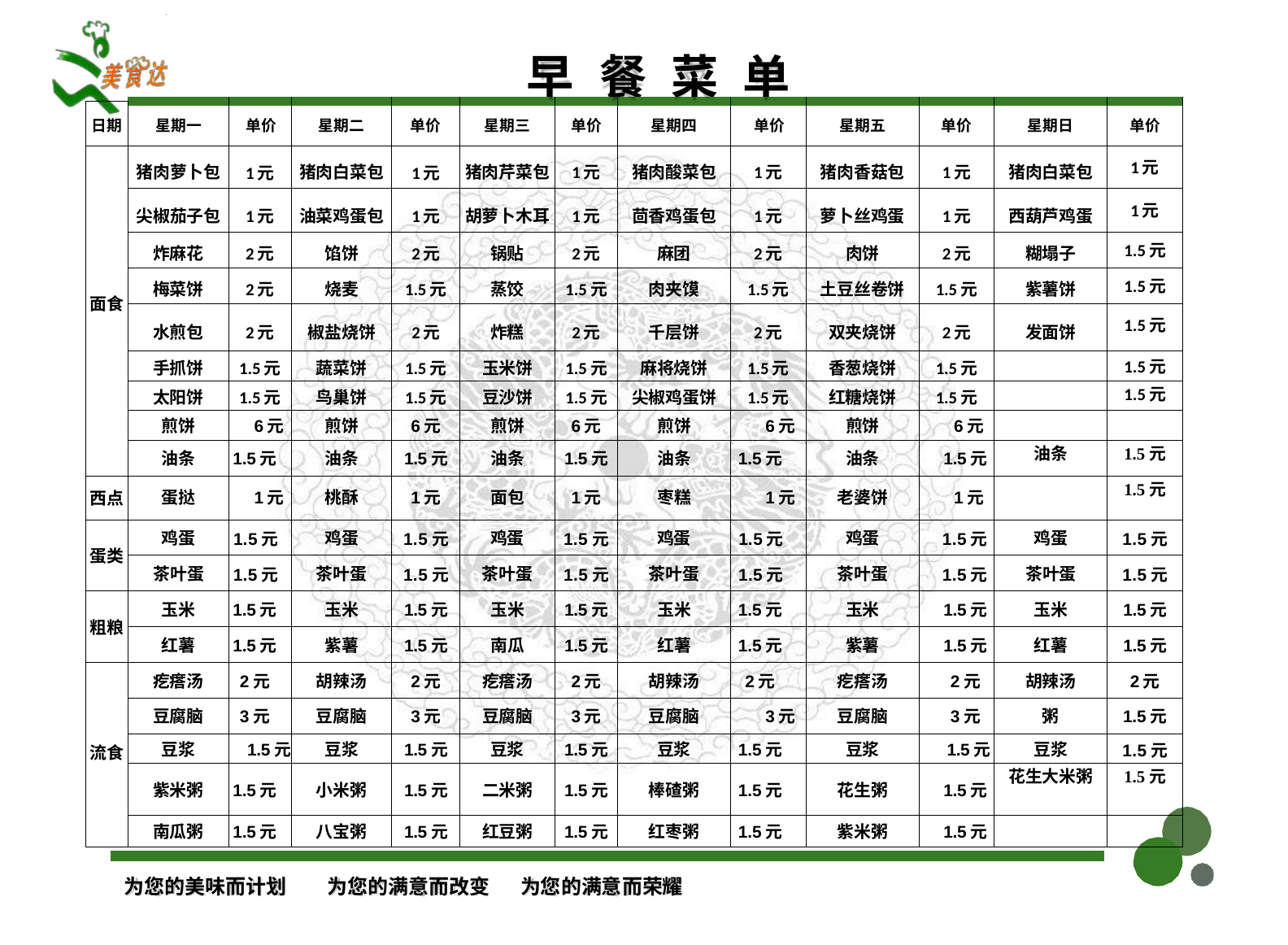

# 早	餐	菜	单
| 日期 | 星期一 | 单价 | 星期二 | 单价 | 星期三 | 单价 | 星期四 | 单价 | 星期五 | 单价 | 星期日 | 单价 |
| --- | --- | --- | --- | --- | --- | --- | --- | --- | --- | --- | --- | --- |
| 面食 | 猪肉萝卜包 | 1元 | 猪肉白菜包 | 1元 | 猪肉芹菜包 | 1元 | 猪肉酸菜包 | 1元 | 猪肉香菇包 | 1元 | 猪肉白菜包 | 1元 |
|  | 尖椒茄子包 | 1元 | 油菜鸡蛋包 | 1元 | 胡萝卜木耳 | 1元 | 茴香鸡蛋包 | 1元 | 萝卜丝鸡蛋 | 1元 | 西葫芦鸡蛋 | 1元 |
|  | 炸麻花 | 2元 | 馅饼 | 2元 | 锅贴 | 2元 | 麻团 | 2元 | 肉饼 | 2元 | 糊塌子 | 1.5元 |
|  | 梅菜饼 | 2元 | 烧麦 | 1.5元 | 蒸饺 | 1.5元 | 肉夹馍 | 1.5元 | 土豆丝卷饼 | 1.5元 | 紫薯饼 | 1.5元 |
|  | 水煎包 | 2元 | 椒盐烧饼 | 2元 | 炸糕 | 2元 | 千层饼 | 2元 | 双夹烧饼 | 2元 | 发面饼 | 1.5元 |
|  | 手抓饼 | 1.5元 | 蔬菜饼 | 1.5元 | 玉米饼 | 1.5元 | 麻将烧饼 | 1.5元 | 香葱烧饼 | 1.5元 |  | 1.5元 |
|  | 太阳饼 | 1.5元 | 鸟巢饼 | 1.5元 | 豆沙饼 | 1.5元 | 尖椒鸡蛋饼 | 1.5元 | 红糖烧饼 | 1.5元 |  | 1.5元 |
|  | 煎饼 | 6元 | 煎饼 | 6元 | 煎饼 | 6元 | 煎饼 | 6元 | 煎饼 | 6元 |  |  |
|  | 油条 | 1.5元 | 油条 | 1.5元 | 油条 | 1.5元 | 油条 | 1.5元 | 油条 | 1.5元 | 油条 | 1.5元 |
| 西点 | 蛋挞 | 1元 | 桃酥 | 1元 | 面包 | 1元 | 枣糕 | 1元 | 老婆饼 | 1元 |  | 1.5元 |
| 蛋类 | 鸡蛋 | 1.5元 | 鸡蛋 | 1.5元 | 鸡蛋 | 1.5元 | 鸡蛋 | 1.5元 | 鸡蛋 | 1.5元 | 鸡蛋 | 1.5元 |
|  | 茶叶蛋 | 1.5元 | 茶叶蛋 | 1.5元 | 茶叶蛋 | 1.5元 | 茶叶蛋 | 1.5元 | 茶叶蛋 | 1.5元 | 茶叶蛋 | 1.5元 |
| 粗粮 | 玉米 | 1.5元 | 玉米 | 1.5元 | 玉米 | 1.5元 | 玉米 | 1.5元 | 玉米 | 1.5元 | 玉米 | 1.5元 |
|  | 红薯 | 1.5元 | 紫薯 | 1.5元 | 南瓜 | 1.5元 | 红薯 | 1.5元 | 紫薯 | 1.5元 | 红薯 | 1.5元 |
| 流食 | 疙瘩汤 | 2元 | 胡辣汤 | 2元 | 疙瘩汤 | 2元 | 胡辣汤 | 2元 | 疙瘩汤 | 2元 | 胡辣汤 | 2元 |
|  | 豆腐脑 | 3元 | 豆腐脑 | 3元 | 豆腐脑 | 3元 | 豆腐脑 | 3元 | 豆腐脑 | 3元 | 粥 | 1.5元 |
|  | 豆浆 | 1.5元 | 豆浆 | 1.5元 | 豆浆 | 1.5元 | 豆浆 | 1.5元 | 豆浆 | 1.5元 | 豆浆 | 1.5元 |
|  | 紫米粥 | 1.5元 | 小米粥 | 1.5元 | 二米粥 | 1.5元 | 棒碴粥 | 1.5元 | 花生粥 | 1.5元 | 花生大米粥 | 1.5元 |
|  | 南瓜粥 | 1.5元 | 八宝粥 | 1.5元 | 红豆粥 | 1.5元 | 红枣粥 | 1.5元 | 紫米粥 | 1.5元 |  |  |

为您的美味而计划
为您的满意而改变
为您的满意而荣耀